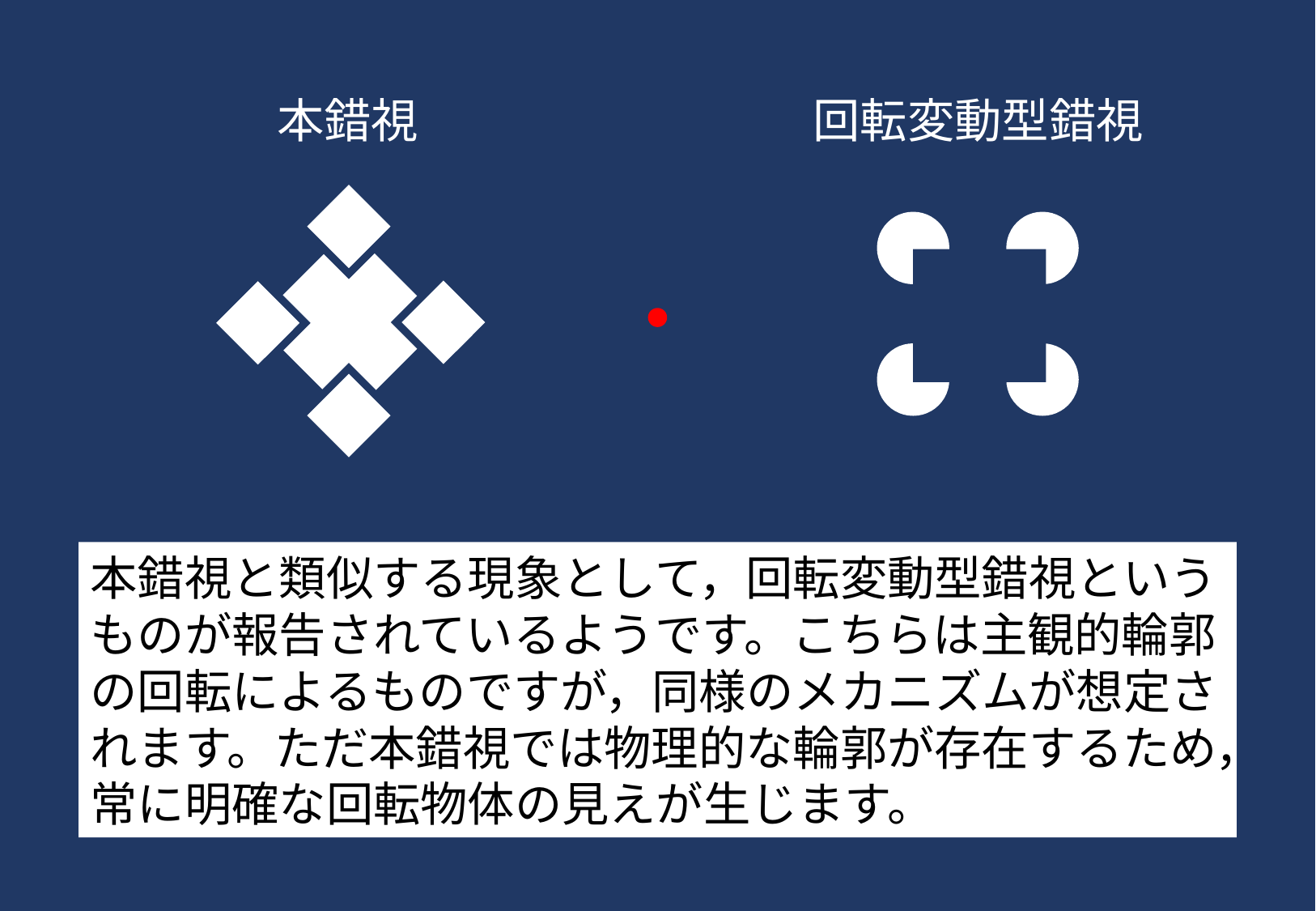

回転変動型錯視
本錯視

本錯視と類似する現象として，回転変動型錯視というものが報告されているようです。こちらは主観的輪郭の回転によるものですが，同様のメカニズムが想定されます。ただ本錯視では物理的な輪郭が存在するため，常に明確な回転物体の見えが生じます。